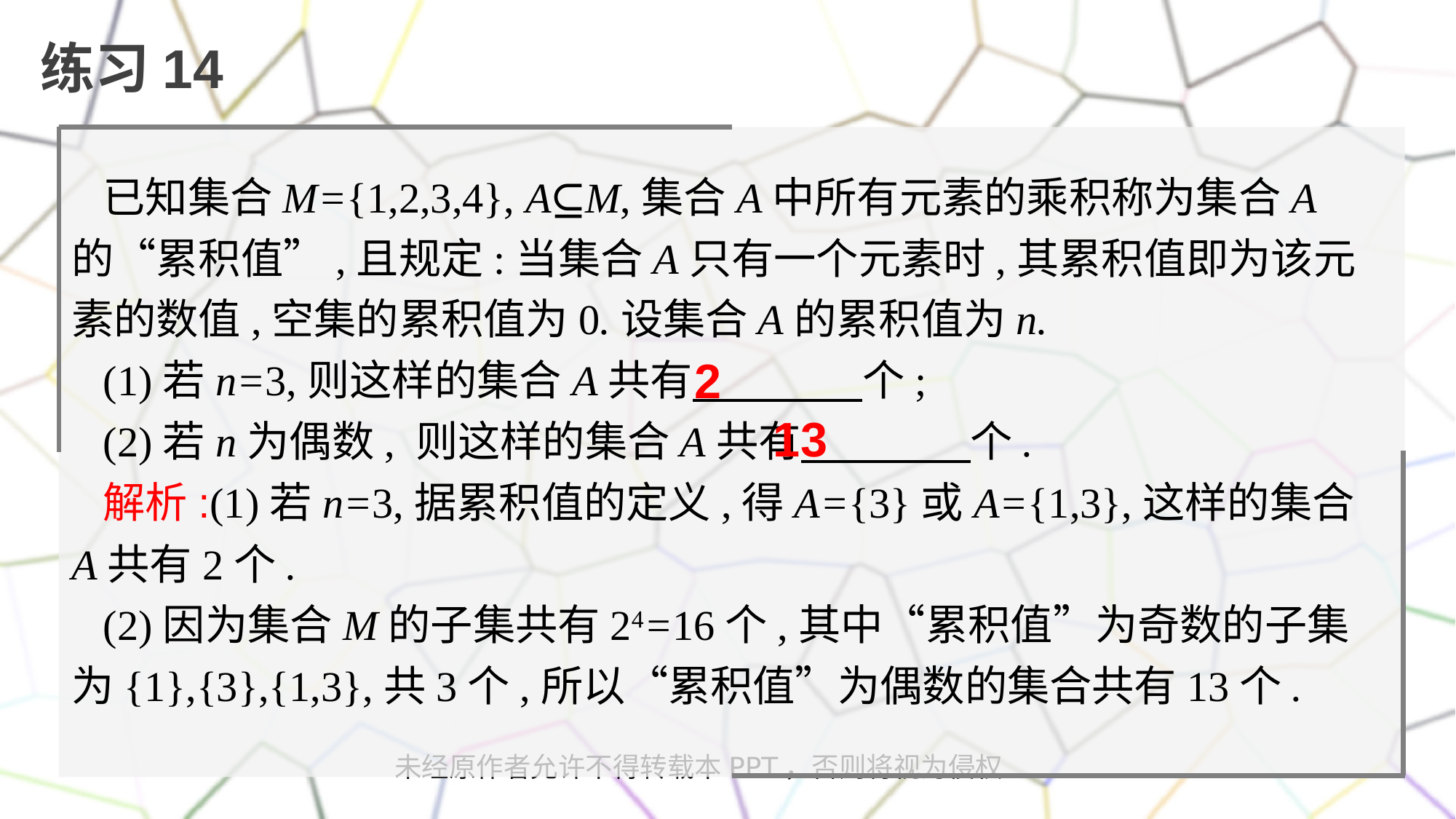

练习14

已知集合M={1,2,3,4}, A⊆M,集合A中所有元素的乘积称为集合A的“累积值”,且规定:当集合A只有一个元素时,其累积值即为该元素的数值,空集的累积值为0.设集合A的累积值为n.
(1)若n=3,则这样的集合A共有　　　　个;
(2)若n为偶数, 则这样的集合A共有　　　　个.
解析:(1)若n=3,据累积值的定义,得A={3}或A={1,3},这样的集合A共有2个.
(2)因为集合M的子集共有24=16个,其中“累积值”为奇数的子集为{1},{3},{1,3},共3个,所以“累积值”为偶数的集合共有13个.
2
13